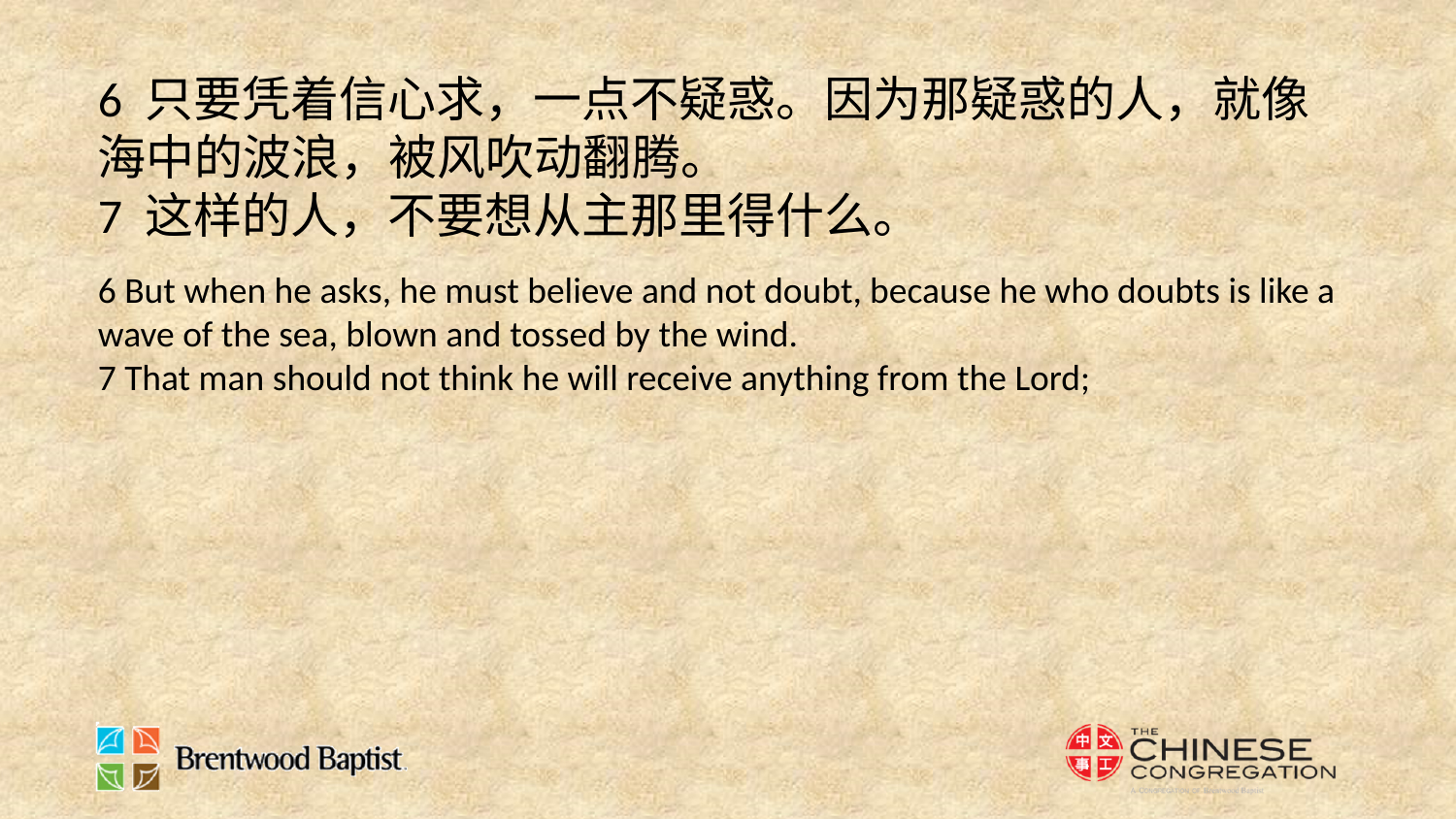

6 只要凭着信心求，一点不疑惑。因为那疑惑的人，就像海中的波浪，被风吹动翻腾。
7 这样的人，不要想从主那里得什么。

6 But when he asks, he must believe and not doubt, because he who doubts is like a wave of the sea, blown and tossed by the wind.
7 That man should not think he will receive anything from the Lord;